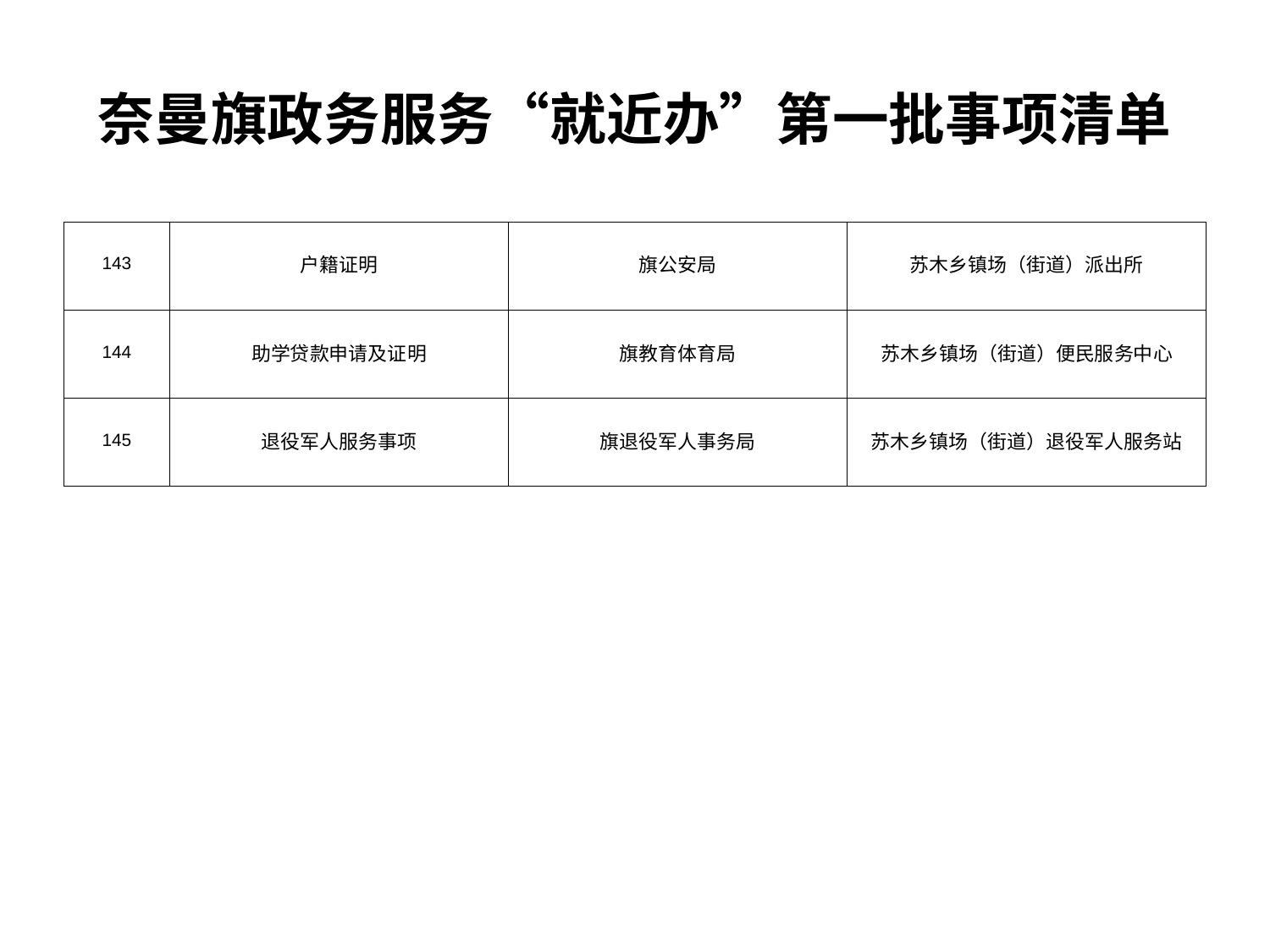

# 奈曼旗政务服务“就近办”第一批事项清单
| 143 | 户籍证明 | 旗公安局 | 苏木乡镇场（街道）派出所 |
| --- | --- | --- | --- |
| 144 | 助学贷款申请及证明 | 旗教育体育局 | 苏木乡镇场（街道）便民服务中心 |
| 145 | 退役军人服务事项 | 旗退役军人事务局 | 苏木乡镇场（街道）退役军人服务站 |